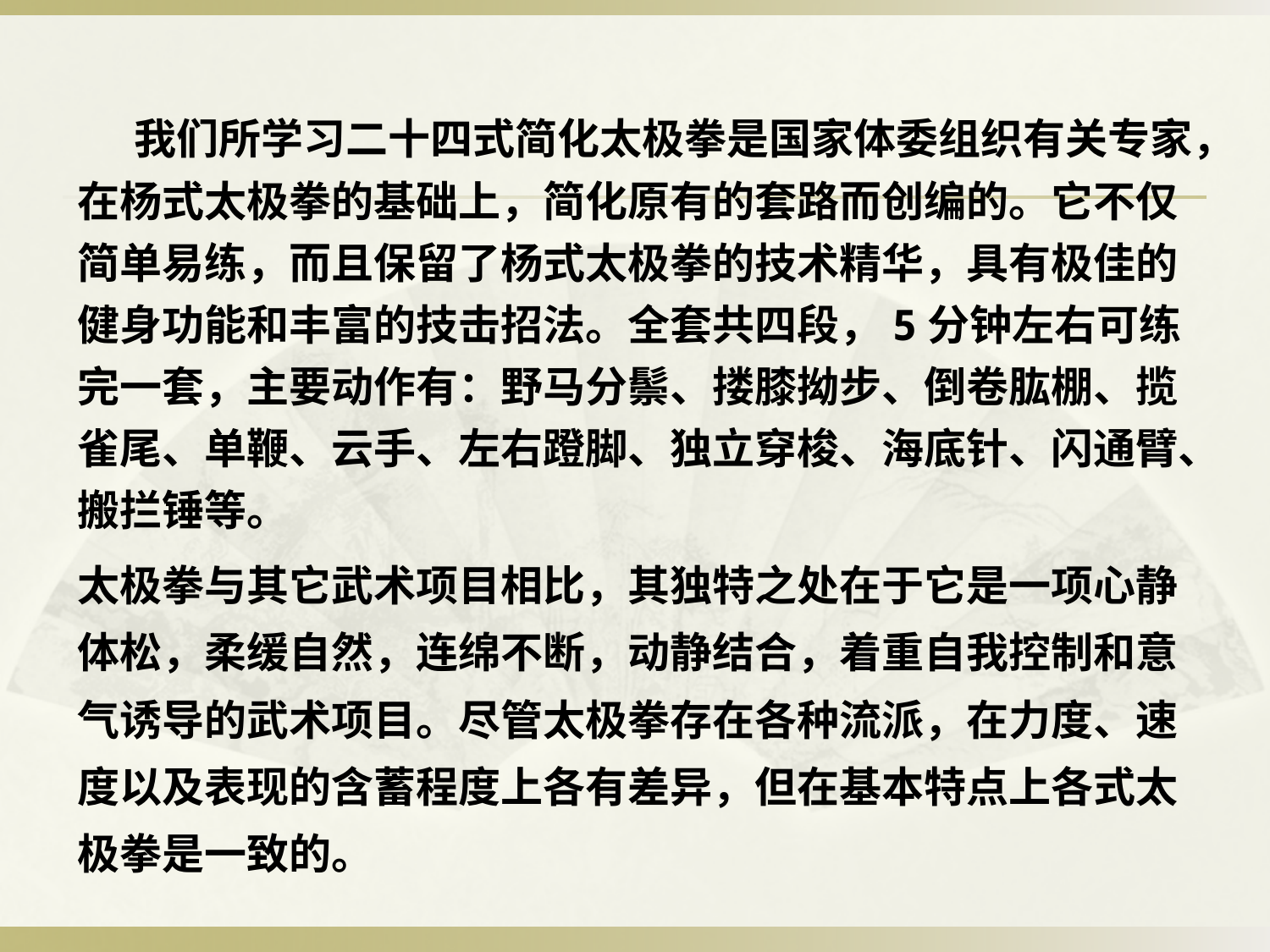

我们所学习二十四式简化太极拳是国家体委组织有关专家，在杨式太极拳的基础上，简化原有的套路而创编的。它不仅简单易练，而且保留了杨式太极拳的技术精华，具有极佳的健身功能和丰富的技击招法。全套共四段，5分钟左右可练完一套，主要动作有：野马分鬃、搂膝拗步、倒卷肱棚、揽雀尾、单鞭、云手、左右蹬脚、独立穿梭、海底针、闪通臂、搬拦锤等。
太极拳与其它武术项目相比，其独特之处在于它是一项心静体松，柔缓自然，连绵不断，动静结合，着重自我控制和意气诱导的武术项目。尽管太极拳存在各种流派，在力度、速度以及表现的含蓄程度上各有差异，但在基本特点上各式太极拳是一致的。